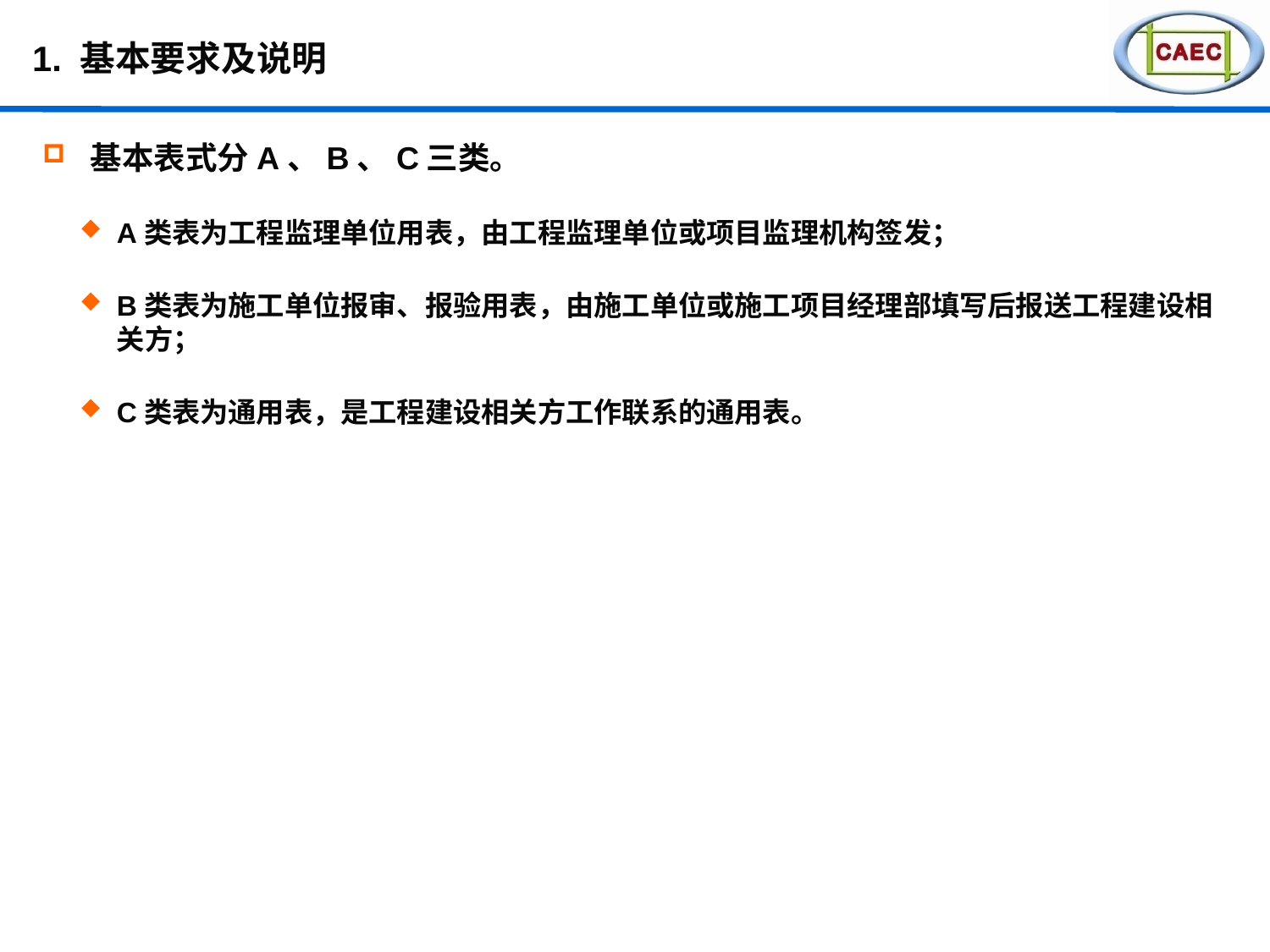

# 1. 基本要求及说明
基本表式分A、B、C三类。
A类表为工程监理单位用表，由工程监理单位或项目监理机构签发；
B类表为施工单位报审、报验用表，由施工单位或施工项目经理部填写后报送工程建设相关方；
C类表为通用表，是工程建设相关方工作联系的通用表。